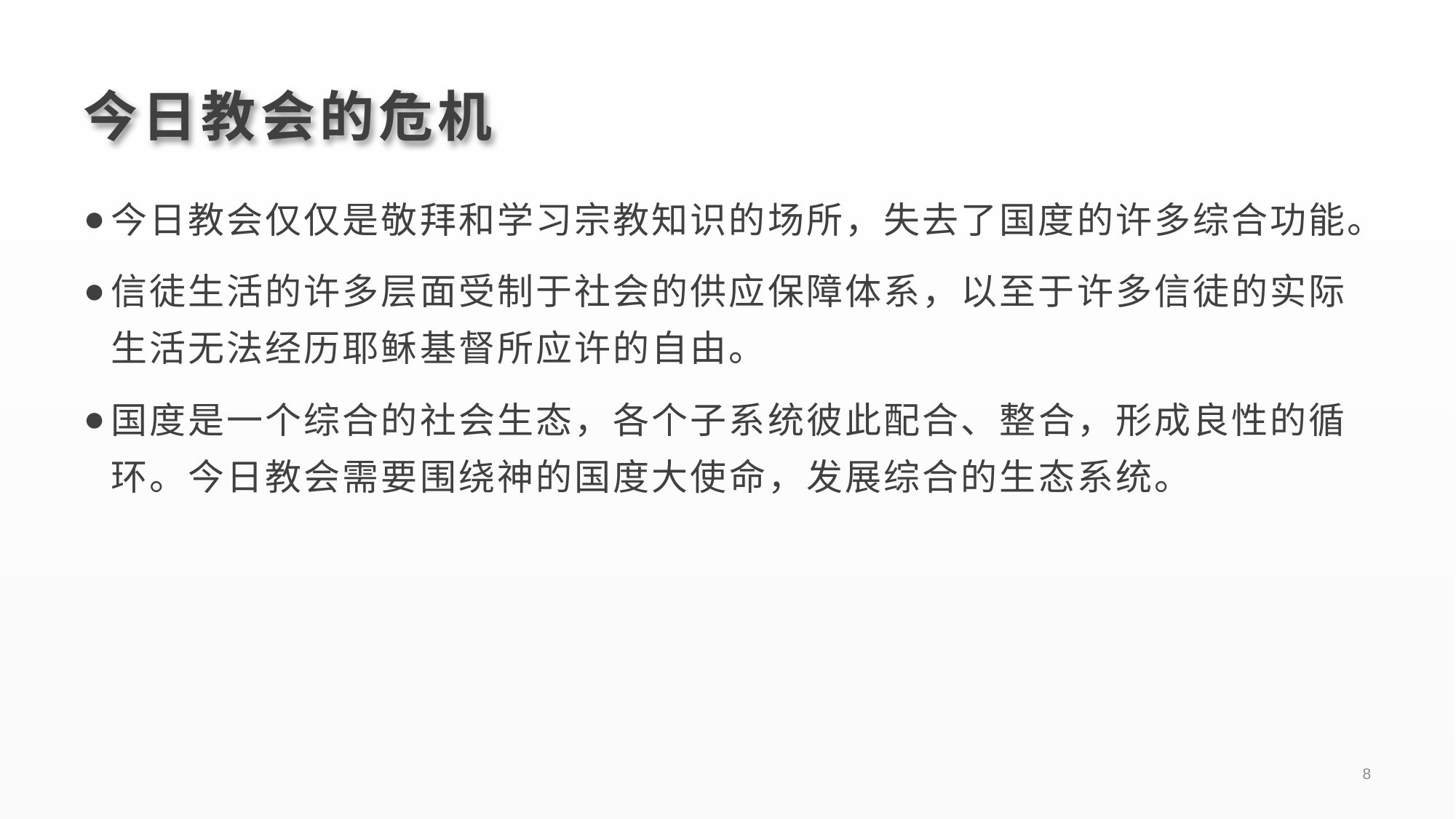

# 今日教会的危机
今日教会仅仅是敬拜和学习宗教知识的场所，失去了国度的许多综合功能。
信徒生活的许多层面受制于社会的供应保障体系，以至于许多信徒的实际生活无法经历耶稣基督所应许的自由。
国度是一个综合的社会生态，各个子系统彼此配合、整合，形成良性的循环。今日教会需要围绕神的国度大使命，发展综合的生态系统。
8